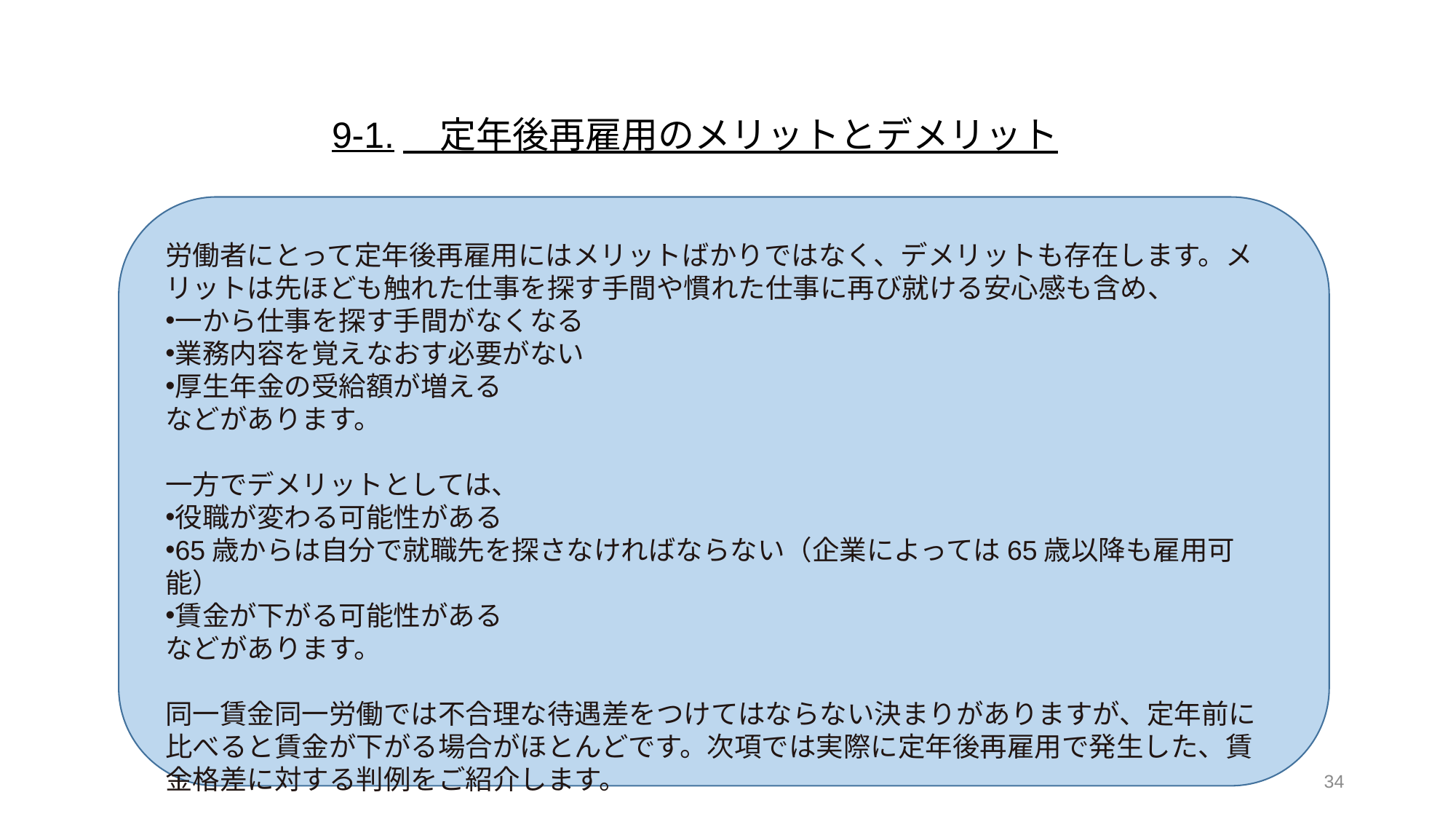

9-1.　定年後再雇用のメリットとデメリット

労働者にとって定年後再雇用にはメリットばかりではなく、デメリットも存在します。メリットは先ほども触れた仕事を探す手間や慣れた仕事に再び就ける安心感も含め、
一から仕事を探す手間がなくなる
業務内容を覚えなおす必要がない
厚生年金の受給額が増える
などがあります。

一方でデメリットとしては、
役職が変わる可能性がある
65歳からは自分で就職先を探さなければならない（企業によっては65歳以降も雇用可能）
賃金が下がる可能性がある
などがあります。

同一賃金同一労働では不合理な待遇差をつけてはならない決まりがありますが、定年前に比べると賃金が下がる場合がほとんどです。次項では実際に定年後再雇用で発生した、賃金格差に対する判例をご紹介します。

34